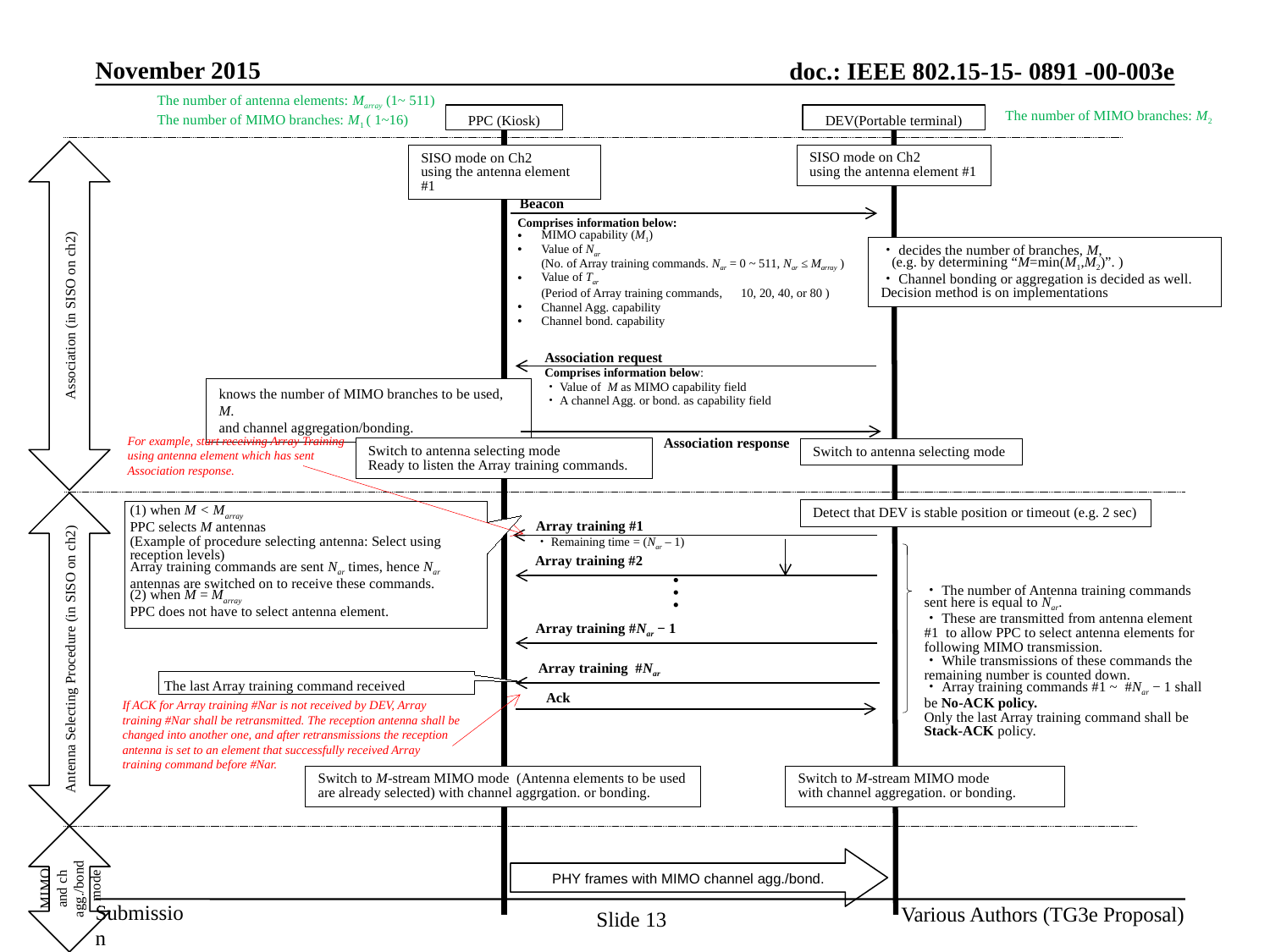

The number of antenna elements: Marray (1~ 511)
The number of MIMO branches: M1 ( 1~16)
The number of MIMO branches: M2
PPC (Kiosk)
DEV(Portable terminal)
SISO mode on Ch2
using the antenna element #1
SISO mode on Ch2
using the antenna element #1
Beacon
Comprises information below:
MIMO capability (M1)
Value of Nar
(No. of Array training commands. Nar = 0 ~ 511, Nar ≤ Marray )
Value of Tar
(Period of Array training commands,　10, 20, 40, or 80 )
Channel Agg. capability
Channel bond. capability
・decides the number of branches, M,
   (e.g. by determining “M=min(M1,M2)”. )
・Channel bonding or aggregation is decided as well.
Decision method is on implementations
Association (in SISO on ch2)
Association request
Comprises information below:
・Value of  M as MIMO capability field
・A channel Agg. or bond. as capability field
knows the number of MIMO branches to be used, M.
and channel aggregation/bonding.
For example, start receiving Array Training using antenna element which has sent Association response.
Association response
Switch to antenna selecting mode
Ready to listen the Array training commands.
Switch to antenna selecting mode
Detect that DEV is stable position or timeout (e.g. 2 sec)
(1) when M < Marray
PPC selects M antennas
(Example of procedure selecting antenna: Select using reception levels)
Array training commands are sent Nar times, hence Nar antennas are switched on to receive these commands.
(2) when M = Marray
PPC does not have to select antenna element.
Array training #1
・Remaining time = (Nar – 1)

Array training #2
…
・The number of Antenna training commands sent here is equal to Nar.
・These are transmitted from antenna element #1  to allow PPC to select antenna elements for following MIMO transmission.
・While transmissions of these commands the remaining number is counted down.
・Array training commands #1 ~  #Nar − 1 shall be No-ACK policy.
Only the last Array training command shall be Stack-ACK policy.
Array training #Nar − 1
Antenna Selecting Procedure (in SISO on ch2)
Array training  #Nar
The last Array training command received
Ack
If ACK for Array training #Nar is not received by DEV, Array training #Nar shall be retransmitted. The reception antenna shall be changed into another one, and after retransmissions the reception antenna is set to an element that successfully received Array training command before #Nar.
Switch to M-stream MIMO mode  (Antenna elements to be used are already selected) with channel aggrgation. or bonding.
Switch to M-stream MIMO mode
with channel aggregation. or bonding.
MIMO and ch agg./bond. mode
PHY frames with MIMO channel agg./bond.